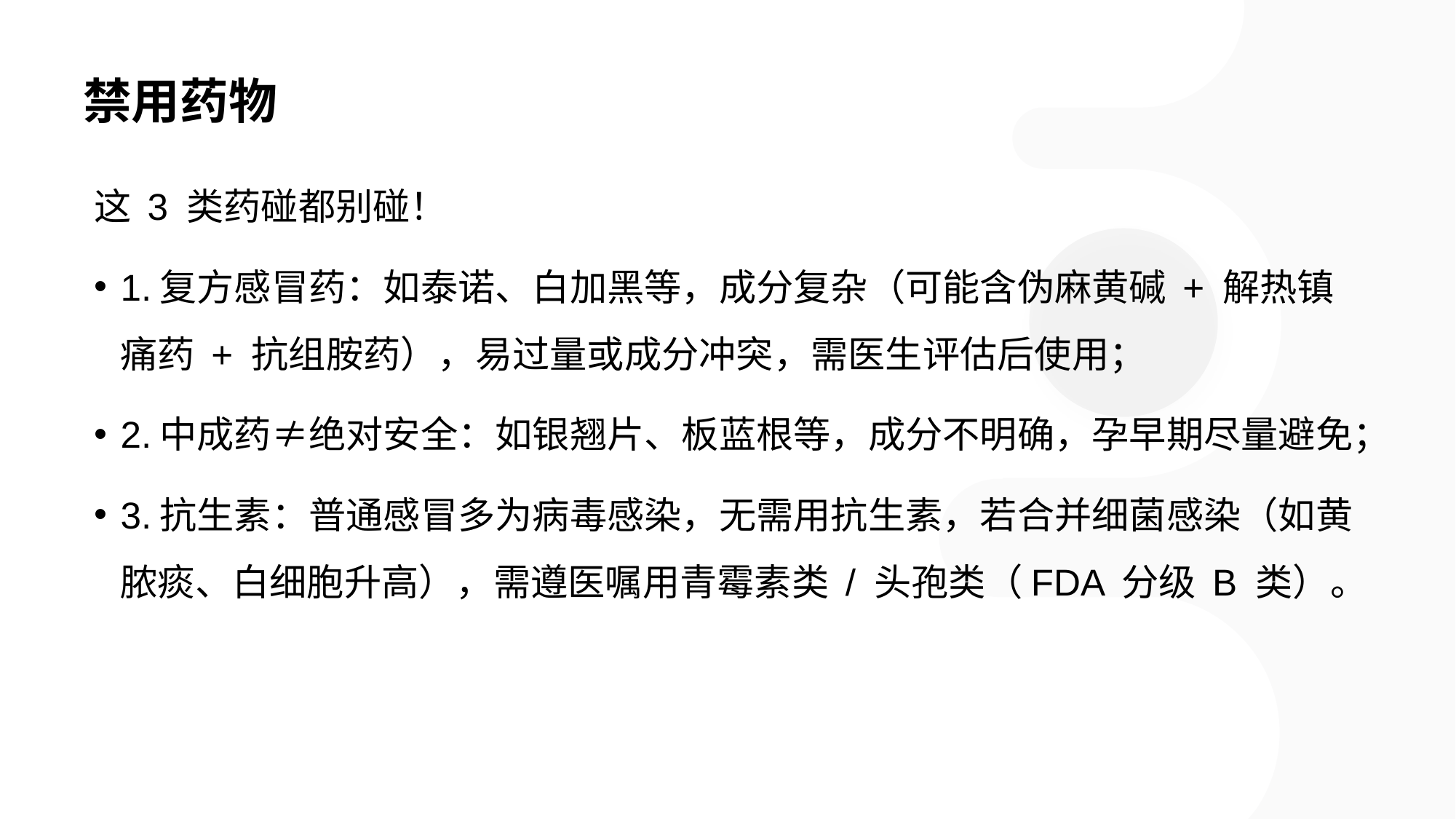

# 禁用药物
这 3 类药碰都别碰！
1.复方感冒药：如泰诺、白加黑等，成分复杂（可能含伪麻黄碱 + 解热镇痛药 + 抗组胺药），易过量或成分冲突，需医生评估后使用；
2.中成药≠绝对安全：如银翘片、板蓝根等，成分不明确，孕早期尽量避免；
3.抗生素：普通感冒多为病毒感染，无需用抗生素，若合并细菌感染（如黄脓痰、白细胞升高），需遵医嘱用青霉素类 / 头孢类（FDA 分级 B 类）。